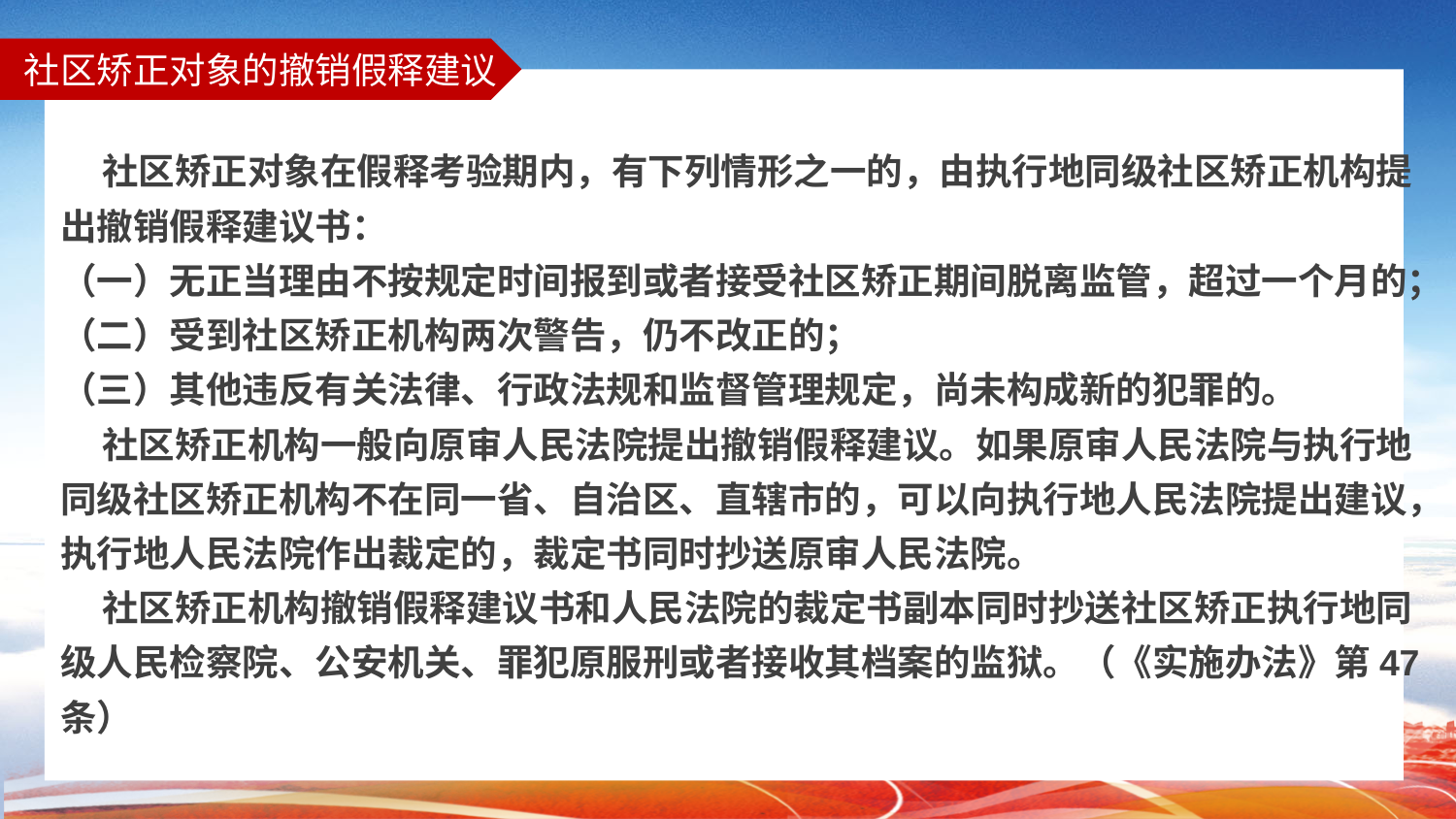

# 社区矫正对象的撤销假释建议
    社区矫正对象在假释考验期内，有下列情形之一的，由执行地同级社区矫正机构提出撤销假释建议书：
（一）无正当理由不按规定时间报到或者接受社区矫正期间脱离监管，超过一个月的；
（二）受到社区矫正机构两次警告，仍不改正的；
（三）其他违反有关法律、行政法规和监督管理规定，尚未构成新的犯罪的。
    社区矫正机构一般向原审人民法院提出撤销假释建议。如果原审人民法院与执行地同级社区矫正机构不在同一省、自治区、直辖市的，可以向执行地人民法院提出建议，执行地人民法院作出裁定的，裁定书同时抄送原审人民法院。
    社区矫正机构撤销假释建议书和人民法院的裁定书副本同时抄送社区矫正执行地同级人民检察院、公安机关、罪犯原服刑或者接收其档案的监狱。（《实施办法》第47条）